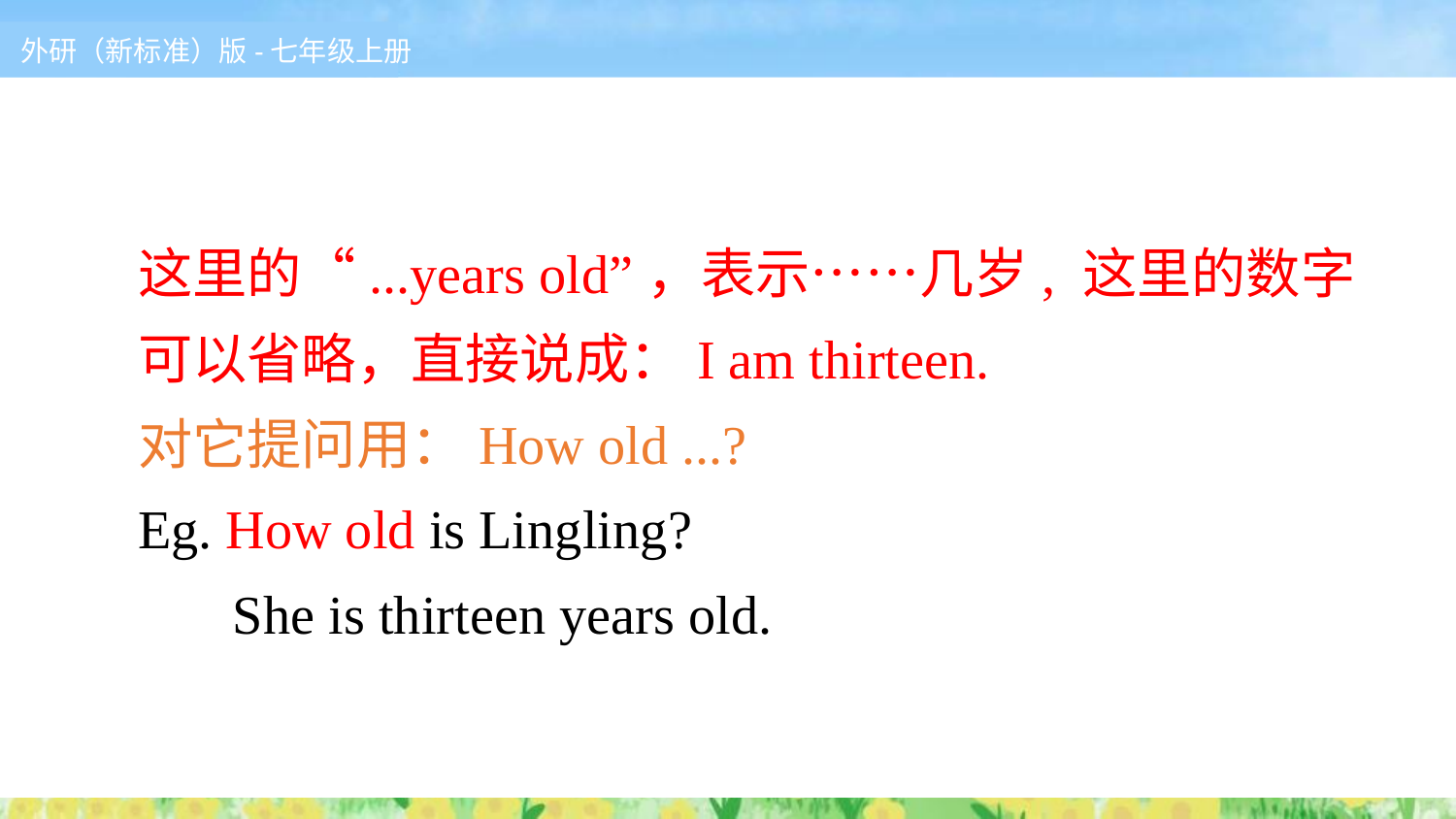

这里的“...years old”，表示……几岁, 这里的数字可以省略，直接说成：I am thirteen.
对它提问用：How old ...?
Eg. How old is Lingling?
       She is thirteen years old.